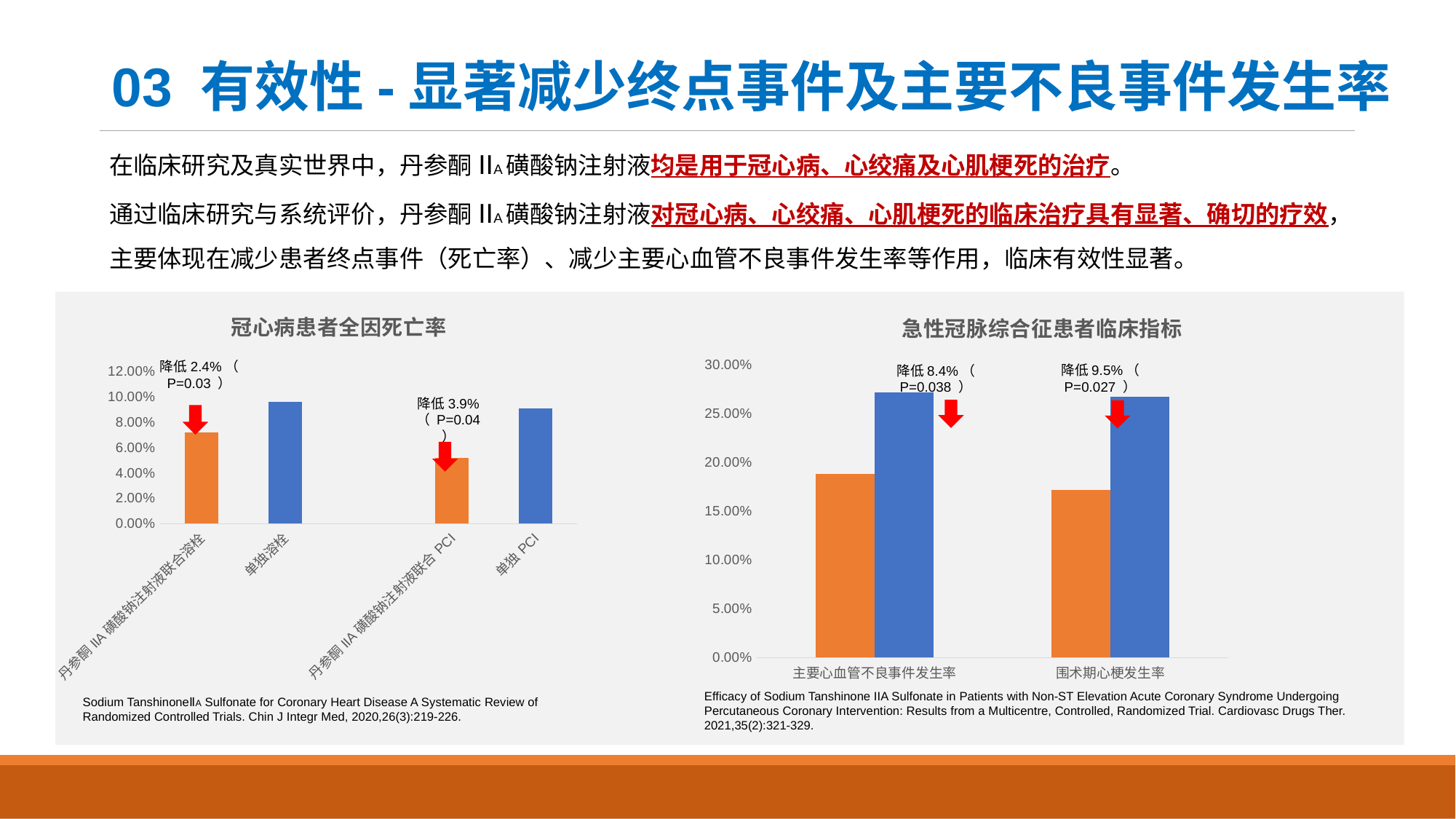

# 03 有效性-显著减少终点事件及主要不良事件发生率
在临床研究及真实世界中，丹参酮IIA磺酸钠注射液均是用于冠心病、心绞痛及心肌梗死的治疗。
通过临床研究与系统评价，丹参酮IIA磺酸钠注射液对冠心病、心绞痛、心肌梗死的临床治疗具有显著、确切的疗效，
主要体现在减少患者终点事件（死亡率）、减少主要心血管不良事件发生率等作用，临床有效性显著。

### Chart: 急性冠脉综合征患者临床指标

| Category | 丹参酮ⅡA磺酸钠注射液联合常规治疗 | 常规治疗 |
|---|---|---|
| 主要心血管不良事件发生率 | 0.188 | 0.272 |
| 围术期心梗发生率 | 0.172 | 0.267 |
降低9.5%（ P=0.027 ）
降低8.4%（ P=0.038 ）

Efficacy of Sodium Tanshinone IIA Sulfonate in Patients with Non-ST Elevation Acute Coronary Syndrome Undergoing Percutaneous Coronary Intervention: Results from a Multicentre, Controlled, Randomized Trial. Cardiovasc Drugs Ther. 2021,35(2):321-329.

### Chart: 冠心病患者全因死亡率

| Category | 全因死亡率 |
|---|---|
| 丹参酮IIA磺酸钠注射液联合溶栓 | 0.072 |
| 单独溶栓 | 0.096 |
|  | None |
| 丹参酮IIA磺酸钠注射液联合PCI | 0.052 |
| 单独PCI | 0.091 |
降低2.4%（ P=0.03 ）
降低3.9%
（ P=0.04 ）

Sodium TanshinoneⅡA Sulfonate for Coronary Heart Disease A Systematic Review of Randomized Controlled Trials. Chin J Integr Med, 2020,26(3):219-226.